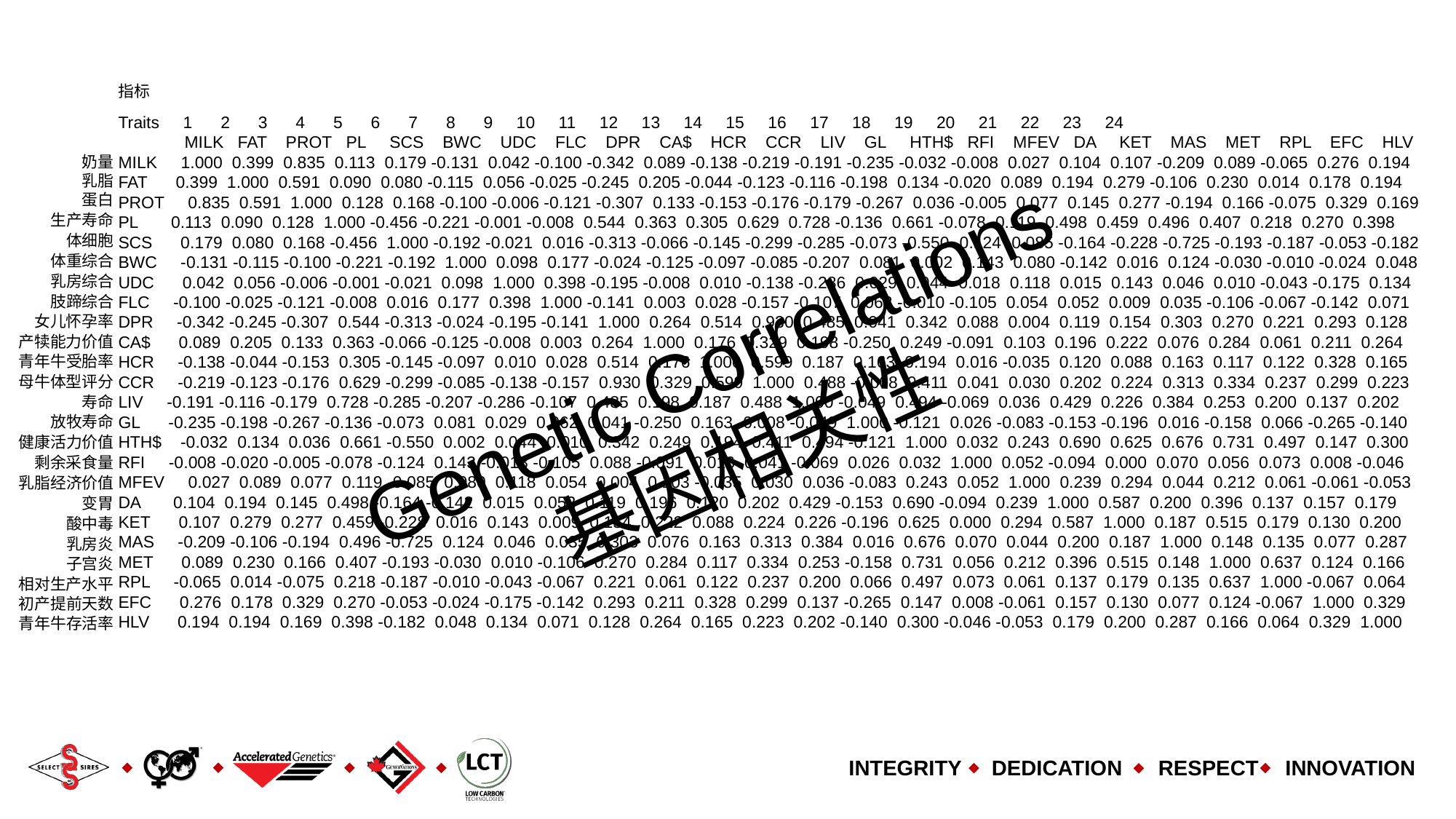

指标
Traits     1      2      3      4      5      6      7      8      9     10     11     12     13     14     15     16     17     18     19     20     21     22     23     24
              MILK   FAT    PROT   PL     SCS    BWC    UDC    FLC    DPR    CA$    HCR    CCR    LIV    GL     HTH$   RFI    MFEV   DA     KET    MAS    MET    RPL    EFC    HLV
MILK     1.000  0.399  0.835  0.113  0.179 -0.131  0.042 -0.100 -0.342  0.089 -0.138 -0.219 -0.191 -0.235 -0.032 -0.008  0.027  0.104  0.107 -0.209  0.089 -0.065  0.276  0.194
FAT      0.399  1.000  0.591  0.090  0.080 -0.115  0.056 -0.025 -0.245  0.205 -0.044 -0.123 -0.116 -0.198  0.134 -0.020  0.089  0.194  0.279 -0.106  0.230  0.014  0.178  0.194
PROT     0.835  0.591  1.000  0.128  0.168 -0.100 -0.006 -0.121 -0.307  0.133 -0.153 -0.176 -0.179 -0.267  0.036 -0.005  0.077  0.145  0.277 -0.194  0.166 -0.075  0.329  0.169
PL       0.113  0.090  0.128  1.000 -0.456 -0.221 -0.001 -0.008  0.544  0.363  0.305  0.629  0.728 -0.136  0.661 -0.078  0.119  0.498  0.459  0.496  0.407  0.218  0.270  0.398
SCS      0.179  0.080  0.168 -0.456  1.000 -0.192 -0.021  0.016 -0.313 -0.066 -0.145 -0.299 -0.285 -0.073 -0.550 -0.124 -0.085 -0.164 -0.228 -0.725 -0.193 -0.187 -0.053 -0.182
BWC     -0.131 -0.115 -0.100 -0.221 -0.192  1.000  0.098  0.177 -0.024 -0.125 -0.097 -0.085 -0.207  0.081  0.002  0.143  0.080 -0.142  0.016  0.124 -0.030 -0.010 -0.024  0.048
UDC      0.042  0.056 -0.006 -0.001 -0.021  0.098  1.000  0.398 -0.195 -0.008  0.010 -0.138 -0.286  0.029  0.044 -0.018  0.118  0.015  0.143  0.046  0.010 -0.043 -0.175  0.134
FLC     -0.100 -0.025 -0.121 -0.008  0.016  0.177  0.398  1.000 -0.141  0.003  0.028 -0.157 -0.107  0.062 -0.010 -0.105  0.054  0.052  0.009  0.035 -0.106 -0.067 -0.142  0.071
DPR     -0.342 -0.245 -0.307  0.544 -0.313 -0.024 -0.195 -0.141  1.000  0.264  0.514  0.930  0.485  0.041  0.342  0.088  0.004  0.119  0.154  0.303  0.270  0.221  0.293  0.128
CA$      0.089  0.205  0.133  0.363 -0.066 -0.125 -0.008  0.003  0.264  1.000  0.176  0.329  0.198 -0.250  0.249 -0.091  0.103  0.196  0.222  0.076  0.284  0.061  0.211  0.264
HCR     -0.138 -0.044 -0.153  0.305 -0.145 -0.097  0.010  0.028  0.514  0.176  1.000  0.599  0.187  0.163  0.194  0.016 -0.035  0.120  0.088  0.163  0.117  0.122  0.328  0.165
CCR     -0.219 -0.123 -0.176  0.629 -0.299 -0.085 -0.138 -0.157  0.930  0.329  0.599  1.000  0.488 -0.008  0.411  0.041  0.030  0.202  0.224  0.313  0.334  0.237  0.299  0.223
LIV     -0.191 -0.116 -0.179  0.728 -0.285 -0.207 -0.286 -0.107  0.485  0.198  0.187  0.488  1.000 -0.049  0.494 -0.069  0.036  0.429  0.226  0.384  0.253  0.200  0.137  0.202
GL      -0.235 -0.198 -0.267 -0.136 -0.073  0.081  0.029  0.062  0.041 -0.250  0.163 -0.008 -0.049  1.000 -0.121  0.026 -0.083 -0.153 -0.196  0.016 -0.158  0.066 -0.265 -0.140
HTH$    -0.032  0.134  0.036  0.661 -0.550  0.002  0.044 -0.010  0.342  0.249  0.194  0.411  0.494 -0.121  1.000  0.032  0.243  0.690  0.625  0.676  0.731  0.497  0.147  0.300
RFI     -0.008 -0.020 -0.005 -0.078 -0.124  0.143 -0.018 -0.105  0.088 -0.091  0.016  0.041 -0.069  0.026  0.032  1.000  0.052 -0.094  0.000  0.070  0.056  0.073  0.008 -0.046
MFEV     0.027  0.089  0.077  0.119 -0.085  0.080  0.118  0.054  0.004  0.103 -0.035  0.030  0.036 -0.083  0.243  0.052  1.000  0.239  0.294  0.044  0.212  0.061 -0.061 -0.053
DA       0.104  0.194  0.145  0.498 -0.164 -0.142  0.015  0.052  0.119  0.196  0.120  0.202  0.429 -0.153  0.690 -0.094  0.239  1.000  0.587  0.200  0.396  0.137  0.157  0.179
KET      0.107  0.279  0.277  0.459 -0.228  0.016  0.143  0.009  0.154  0.222  0.088  0.224  0.226 -0.196  0.625  0.000  0.294  0.587  1.000  0.187  0.515  0.179  0.130  0.200
MAS     -0.209 -0.106 -0.194  0.496 -0.725  0.124  0.046  0.035  0.303  0.076  0.163  0.313  0.384  0.016  0.676  0.070  0.044  0.200  0.187  1.000  0.148  0.135  0.077  0.287
MET      0.089  0.230  0.166  0.407 -0.193 -0.030  0.010 -0.106  0.270  0.284  0.117  0.334  0.253 -0.158  0.731  0.056  0.212  0.396  0.515  0.148  1.000  0.637  0.124  0.166
RPL     -0.065  0.014 -0.075  0.218 -0.187 -0.010 -0.043 -0.067  0.221  0.061  0.122  0.237  0.200  0.066  0.497  0.073  0.061  0.137  0.179  0.135  0.637  1.000 -0.067  0.064
EFC      0.276  0.178  0.329  0.270 -0.053 -0.024 -0.175 -0.142  0.293  0.211  0.328  0.299  0.137 -0.265  0.147  0.008 -0.061  0.157  0.130  0.077  0.124 -0.067  1.000  0.329
HLV      0.194  0.194  0.169  0.398 -0.182  0.048  0.134  0.071  0.128  0.264  0.165  0.223  0.202 -0.140  0.300 -0.046 -0.053  0.179  0.200  0.287  0.166  0.064  0.329  1.000

奶量
乳脂
蛋白
生产寿命
体细胞
体重综合
乳房综合
肢蹄综合
女儿怀孕率
产犊能力价值
青年牛受胎率
母牛体型评分
寿命
放牧寿命
健康活力价值
剩余采食量
乳脂经济价值
变胃
酸中毒
乳房炎
子宫炎
相对生产水平
初产提前天数
青年牛存活率

Genetic Correlations
        基因相关性